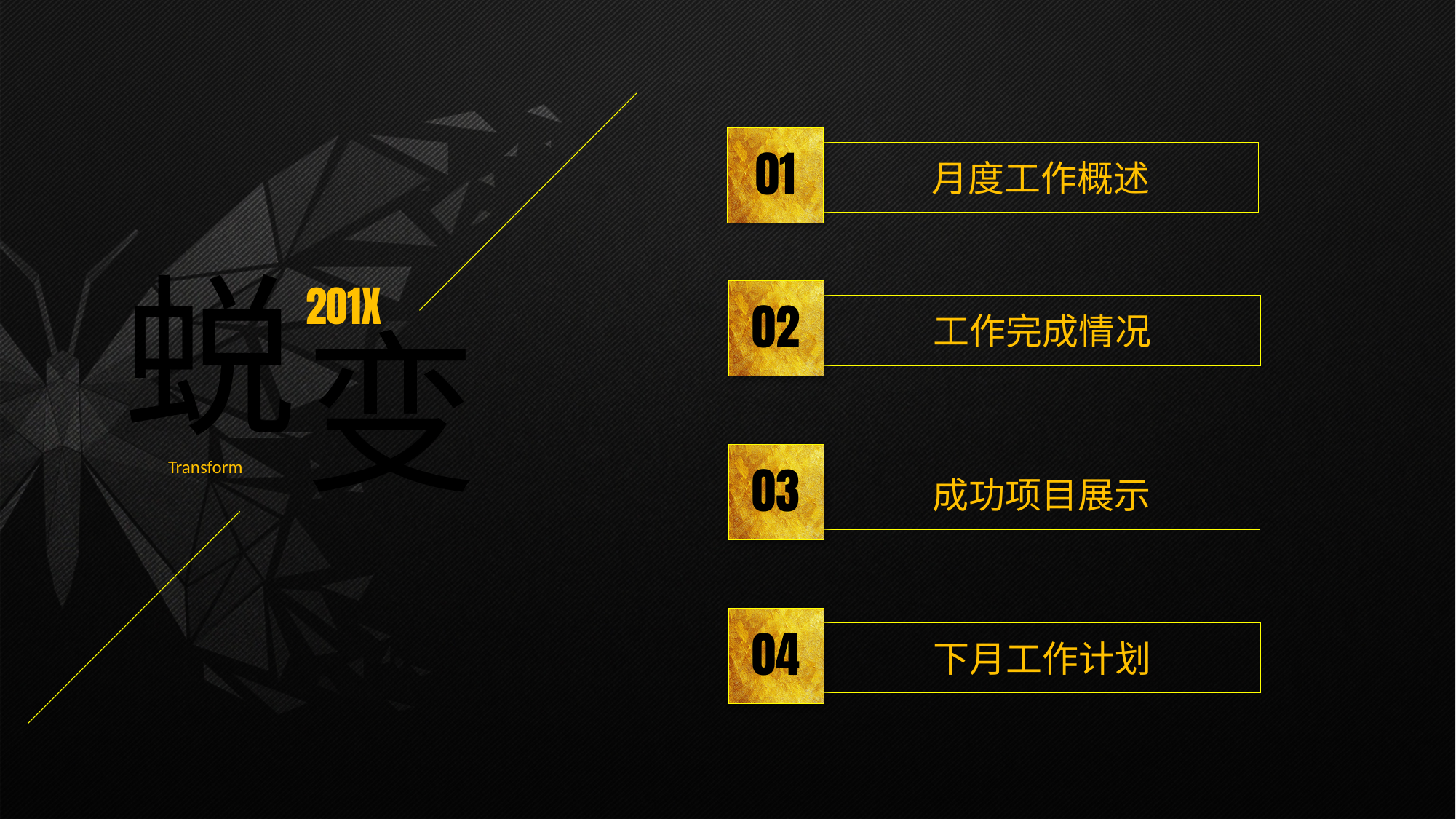

01
月度工作概述
蜕
201X
02
工作完成情况
变
03
Transform
成功项目展示
04
下月工作计划